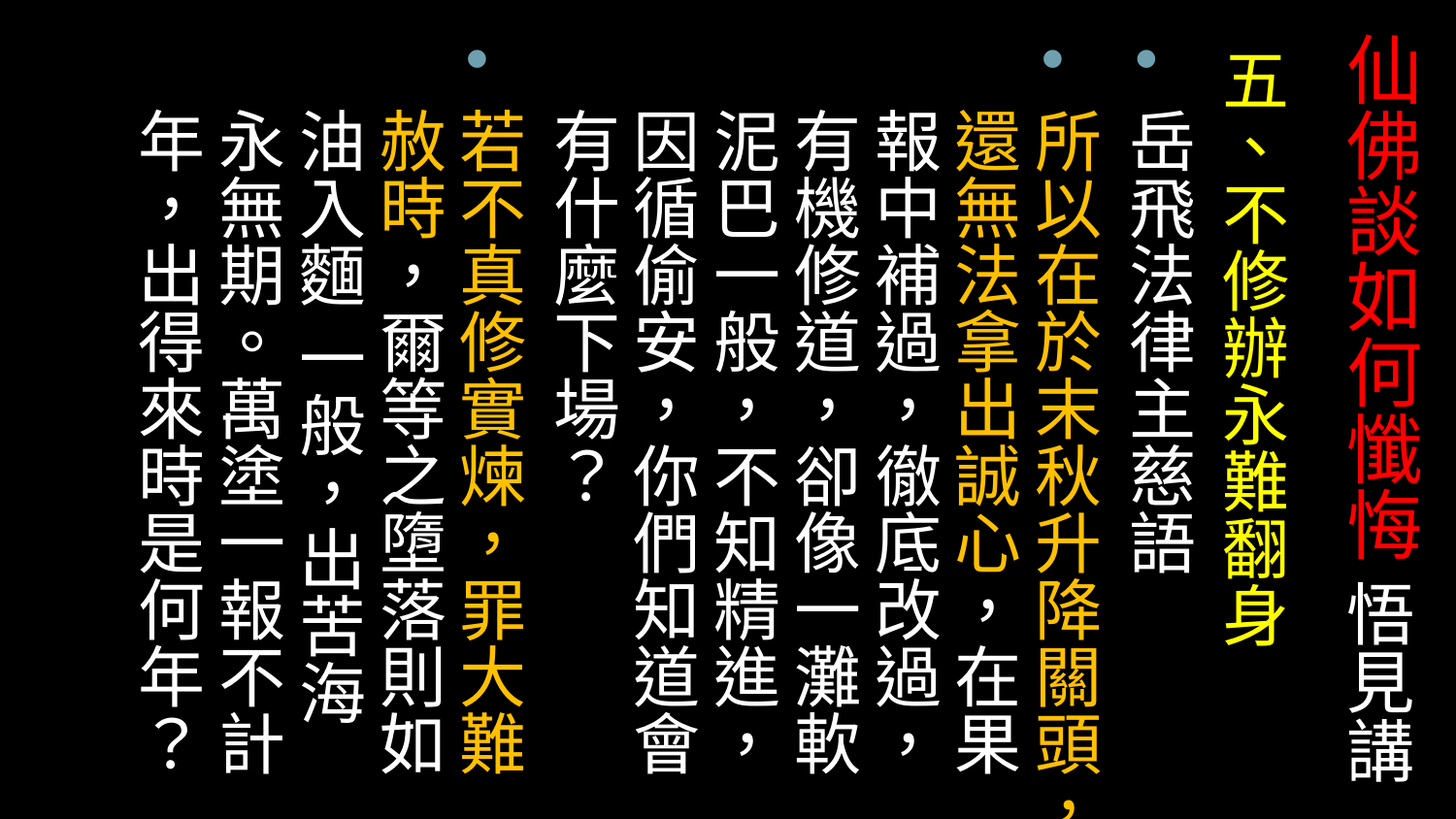

# 仙佛談如何懺悔 悟見講
五、不修辦永難翻身
岳飛法律主慈語
所以在於末秋升降關頭，還無法拿出誠心，在果報中補過，徹底改過，有機修道，卻像一灘軟泥巴一般，不知精進，因循偷安，你們知道會有什麼下場？
若不真修實煉，罪大難赦時，爾等之墮落則如油入麵 一般，出苦海永無期。萬塗一報不計年，出得來時是何年？